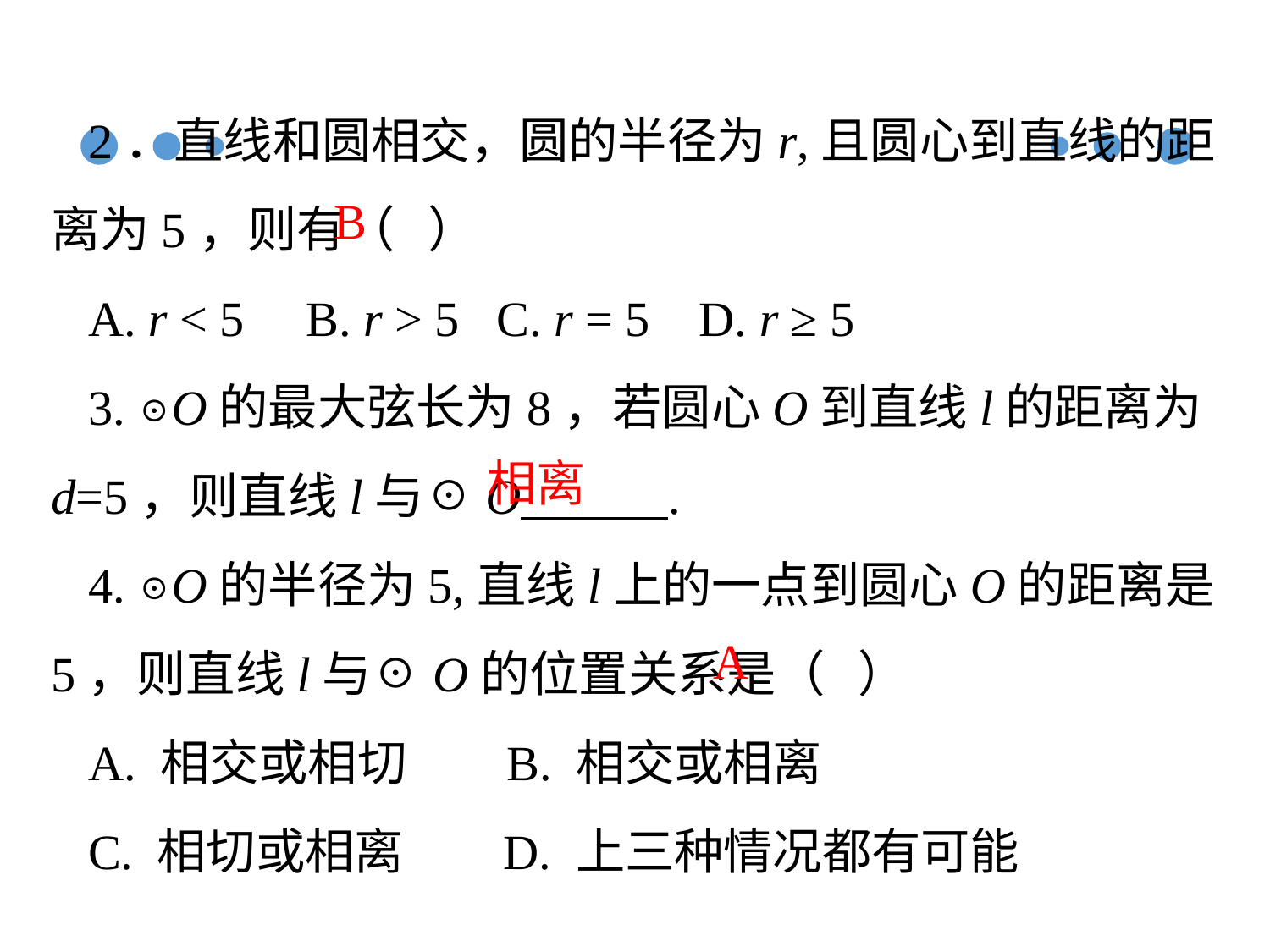

2．直线和圆相交，圆的半径为r,且圆心到直线的距离为5，则有（   ）
A. r < 5     B. r > 5   C. r = 5    D. r ≥ 5
3. ☉O的最大弦长为8，若圆心O到直线l的距离为d=5，则直线l与☉O            .
4. ☉O的半径为5,直线l上的一点到圆心O的距离是5，则直线l与☉O的位置关系是（   ）
A. 相交或相切        B. 相交或相离
C. 相切或相离        D. 上三种情况都有可能
B
相离
A